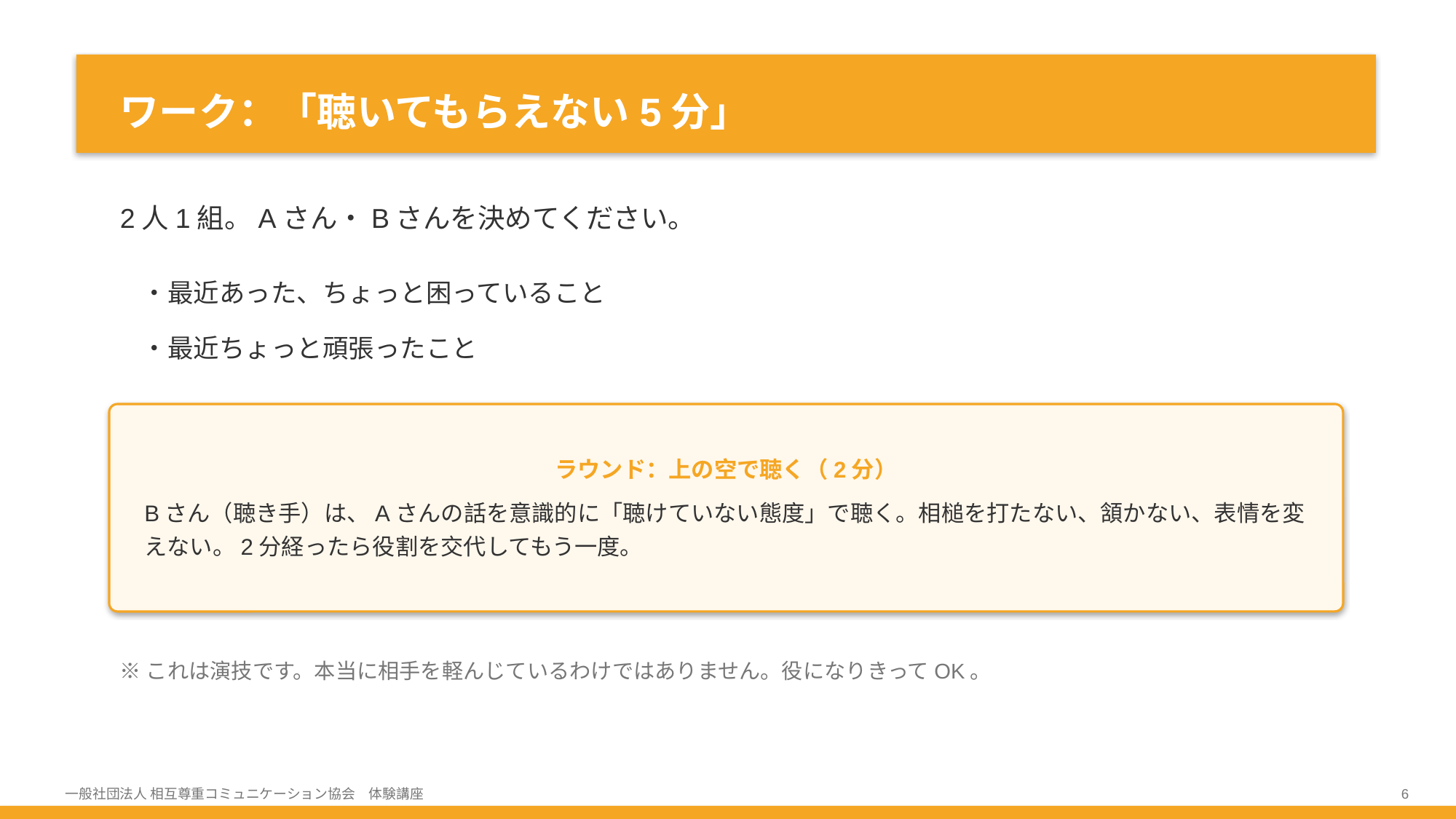

ワーク：「聴いてもらえない5分」
2人1組。Aさん・Bさんを決めてください。
・最近あった、ちょっと困っていること
・最近ちょっと頑張ったこと
ラウンド：上の空で聴く（2分）
Bさん（聴き手）は、Aさんの話を意識的に「聴けていない態度」で聴く。相槌を打たない、頷かない、表情を変えない。2分経ったら役割を交代してもう一度。
※これは演技です。本当に相手を軽んじているわけではありません。役になりきってOK。
一般社団法人 相互尊重コミュニケーション協会　体験講座
6